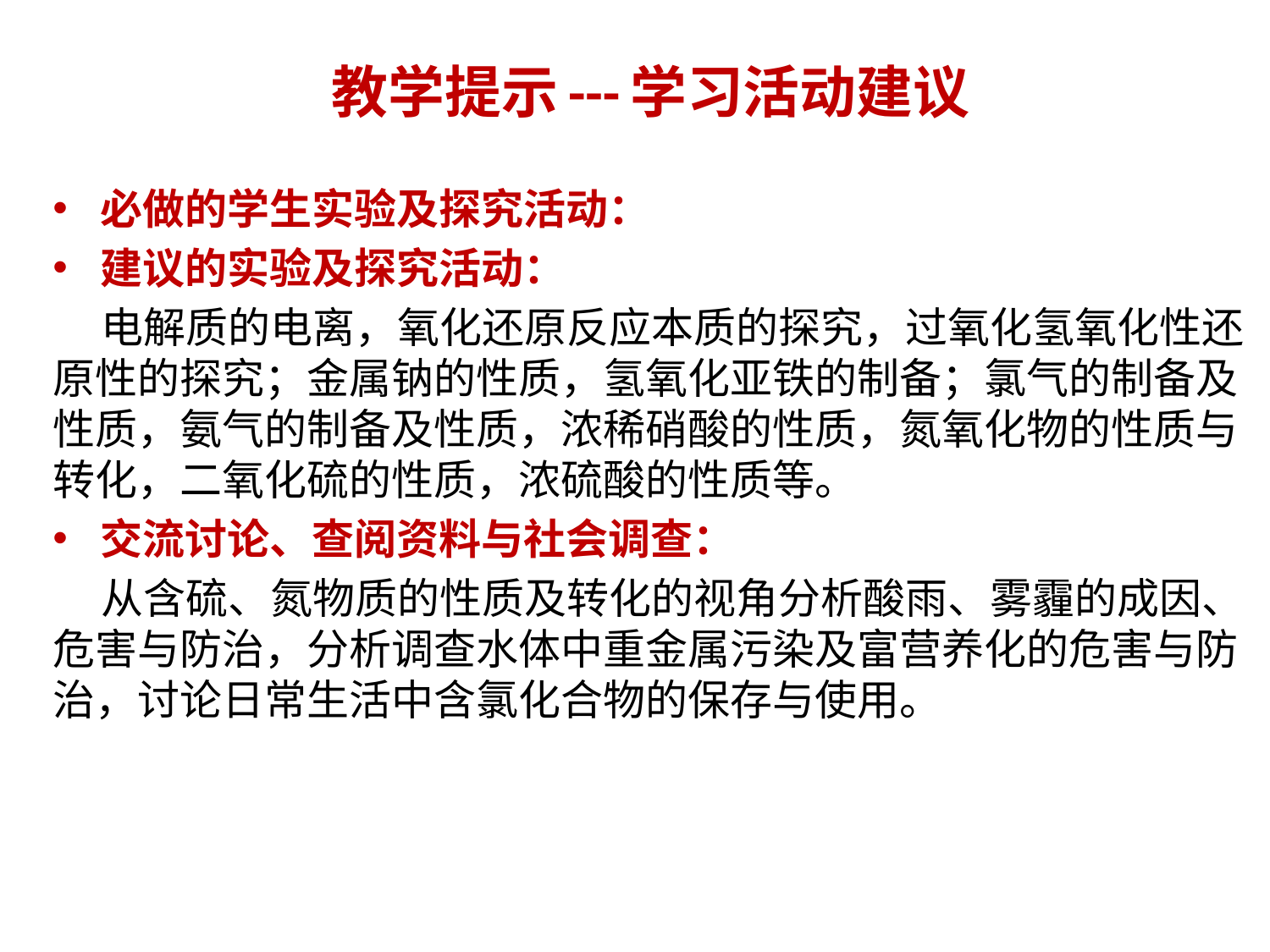

# 教学提示---学习活动建议
必做的学生实验及探究活动：
建议的实验及探究活动：
    电解质的电离，氧化还原反应本质的探究，过氧化氢氧化性还原性的探究；金属钠的性质，氢氧化亚铁的制备；氯气的制备及性质，氨气的制备及性质，浓稀硝酸的性质，氮氧化物的性质与转化，二氧化硫的性质，浓硫酸的性质等。
交流讨论、查阅资料与社会调查：
    从含硫、氮物质的性质及转化的视角分析酸雨、雾霾的成因、危害与防治，分析调查水体中重金属污染及富营养化的危害与防治，讨论日常生活中含氯化合物的保存与使用。